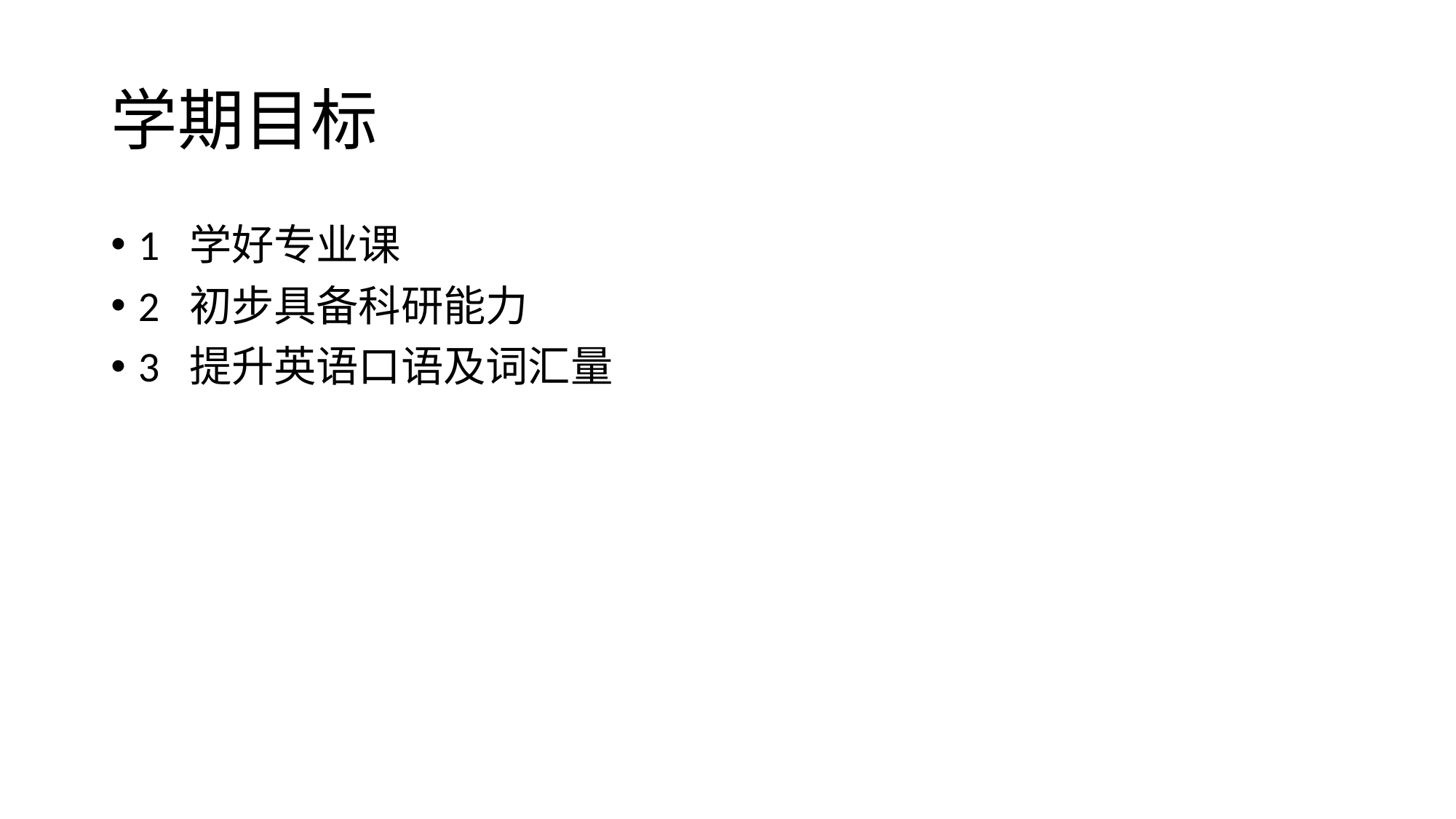

# 学期目标
1  学好专业课
2  初步具备科研能力
3  提升英语口语及词汇量